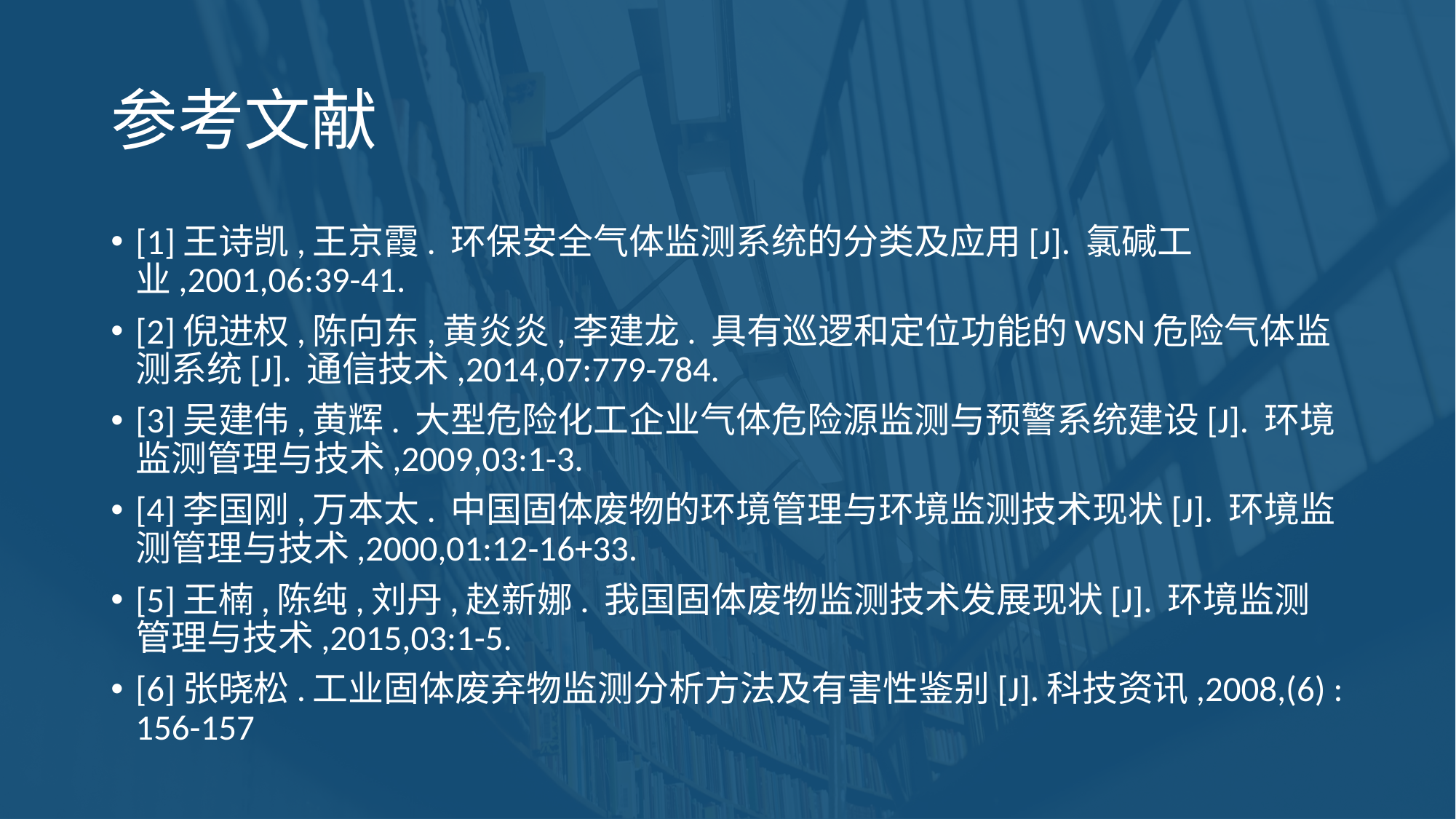

# 参考文献
[1]王诗凯,王京霞. 环保安全气体监测系统的分类及应用[J]. 氯碱工业,2001,06:39-41.
[2]倪进权,陈向东,黄炎炎,李建龙. 具有巡逻和定位功能的WSN危险气体监测系统[J]. 通信技术,2014,07:779-784.
[3]吴建伟,黄辉. 大型危险化工企业气体危险源监测与预警系统建设[J]. 环境监测管理与技术,2009,03:1-3.
[4]李国刚,万本太. 中国固体废物的环境管理与环境监测技术现状[J]. 环境监测管理与技术,2000,01:12-16+33.
[5]王楠,陈纯,刘丹,赵新娜. 我国固体废物监测技术发展现状[J]. 环境监测管理与技术,2015,03:1-5.
[6]张晓松.工业固体废弃物监测分析方法及有害性鉴别[J].科技资讯,2008,(6) : 156-157